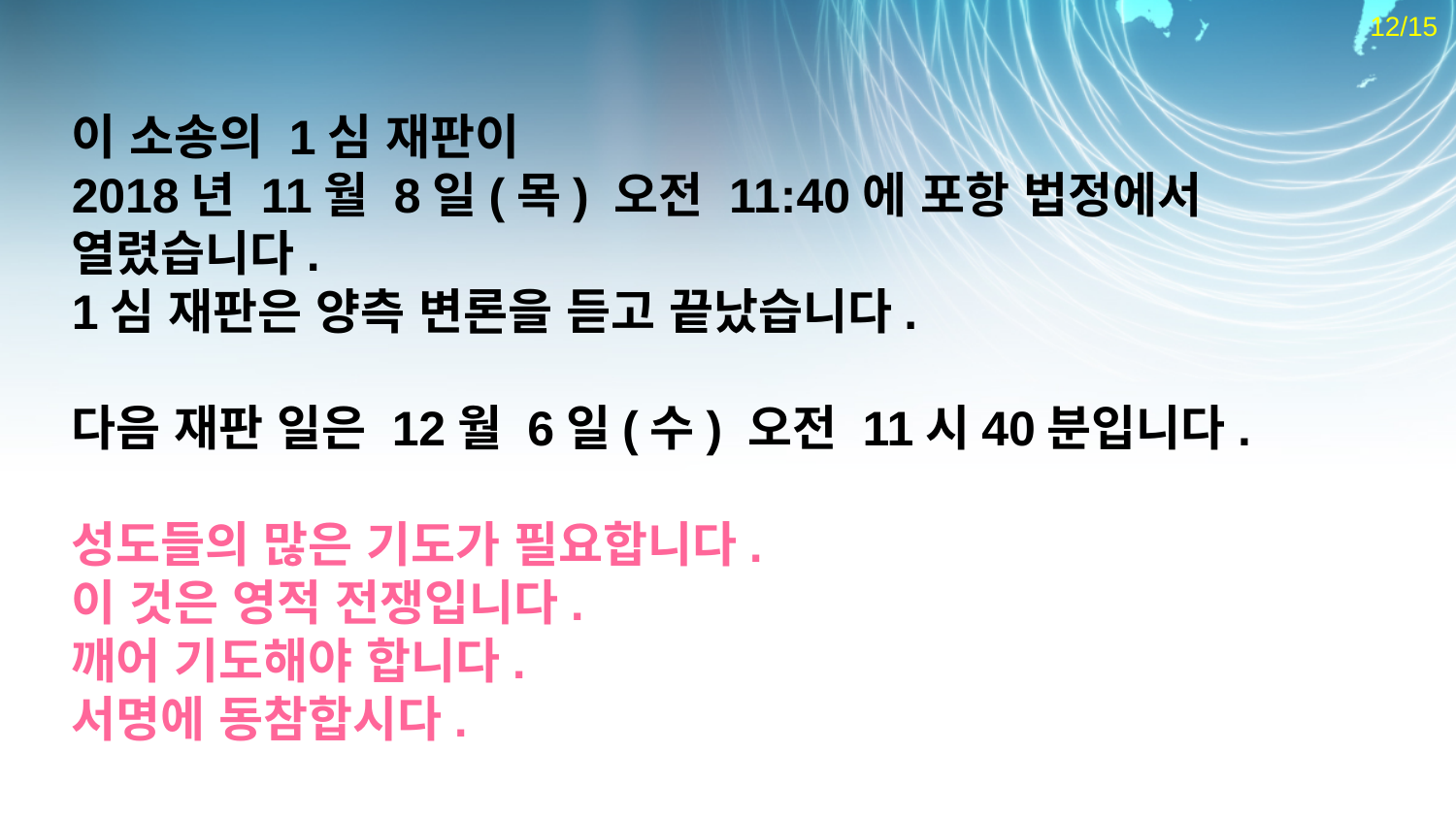

12/15
이 소송의 1심 재판이
2018년 11월 8일(목) 오전 11:40에 포항 법정에서
열렸습니다.
1심 재판은 양측 변론을 듣고 끝났습니다.

다음 재판 일은 12월 6일(수) 오전 11시40분입니다.

성도들의 많은 기도가 필요합니다.
이 것은 영적 전쟁입니다.
깨어 기도해야 합니다.
서명에 동참합시다.